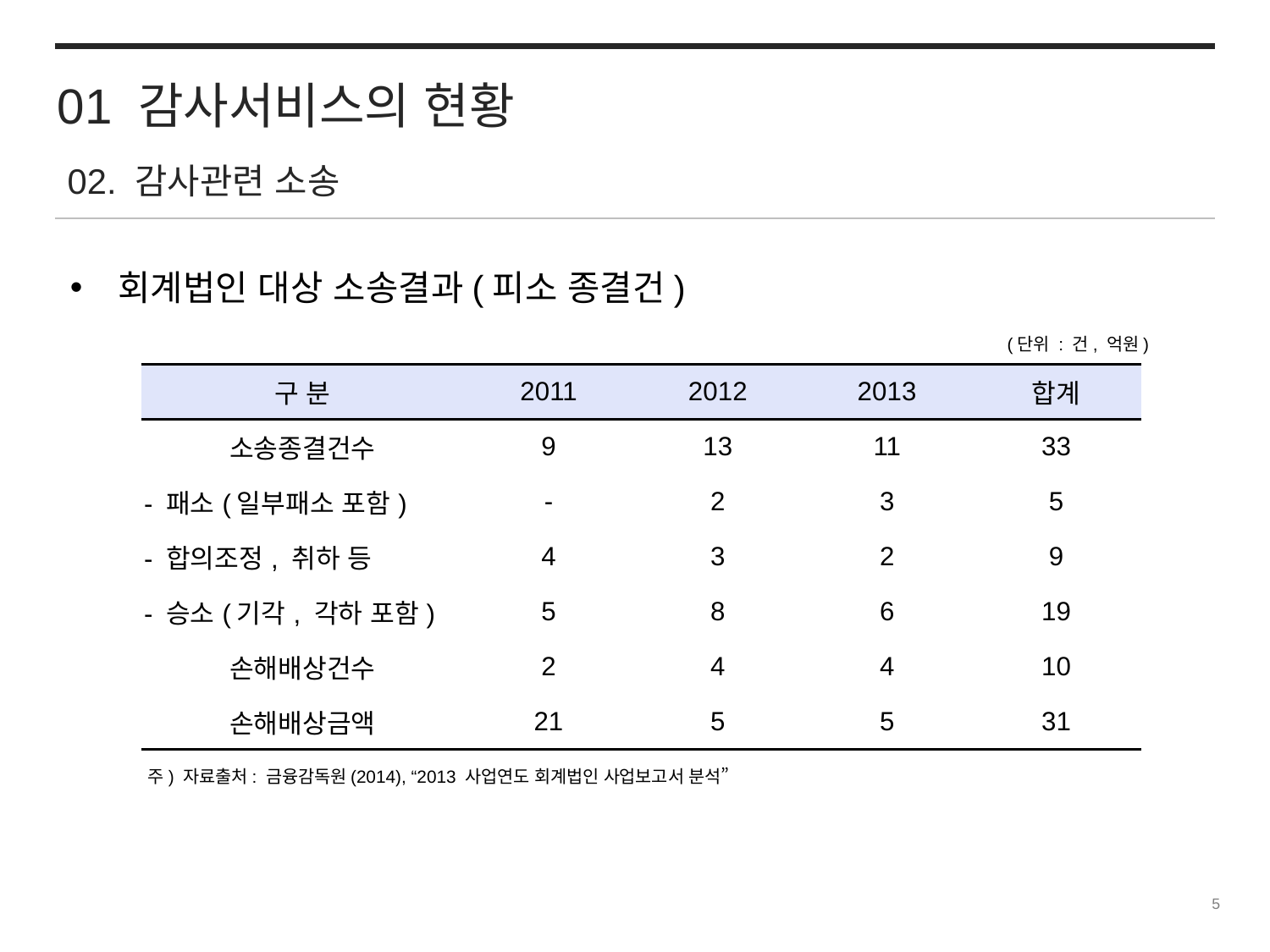

01 감사서비스의 현황
02. 감사관련 소송
회계법인 대상 소송결과(피소 종결건)

(단위 : 건, 억원)
| 구 분 | 2011 | 2012 | 2013 | 합계 |
| --- | --- | --- | --- | --- |
| 소송종결건수 | 9 | 13 | 11 | 33 |
| - 패소(일부패소 포함) | - | 2 | 3 | 5 |
| - 합의조정, 취하 등 | 4 | 3 | 2 | 9 |
| - 승소(기각, 각하 포함) | 5 | 8 | 6 | 19 |
| 손해배상건수 | 2 | 4 | 4 | 10 |
| 손해배상금액 | 21 | 5 | 5 | 31 |
주) 자료출처: 금융감독원(2014), “2013 사업연도 회계법인 사업보고서 분석”